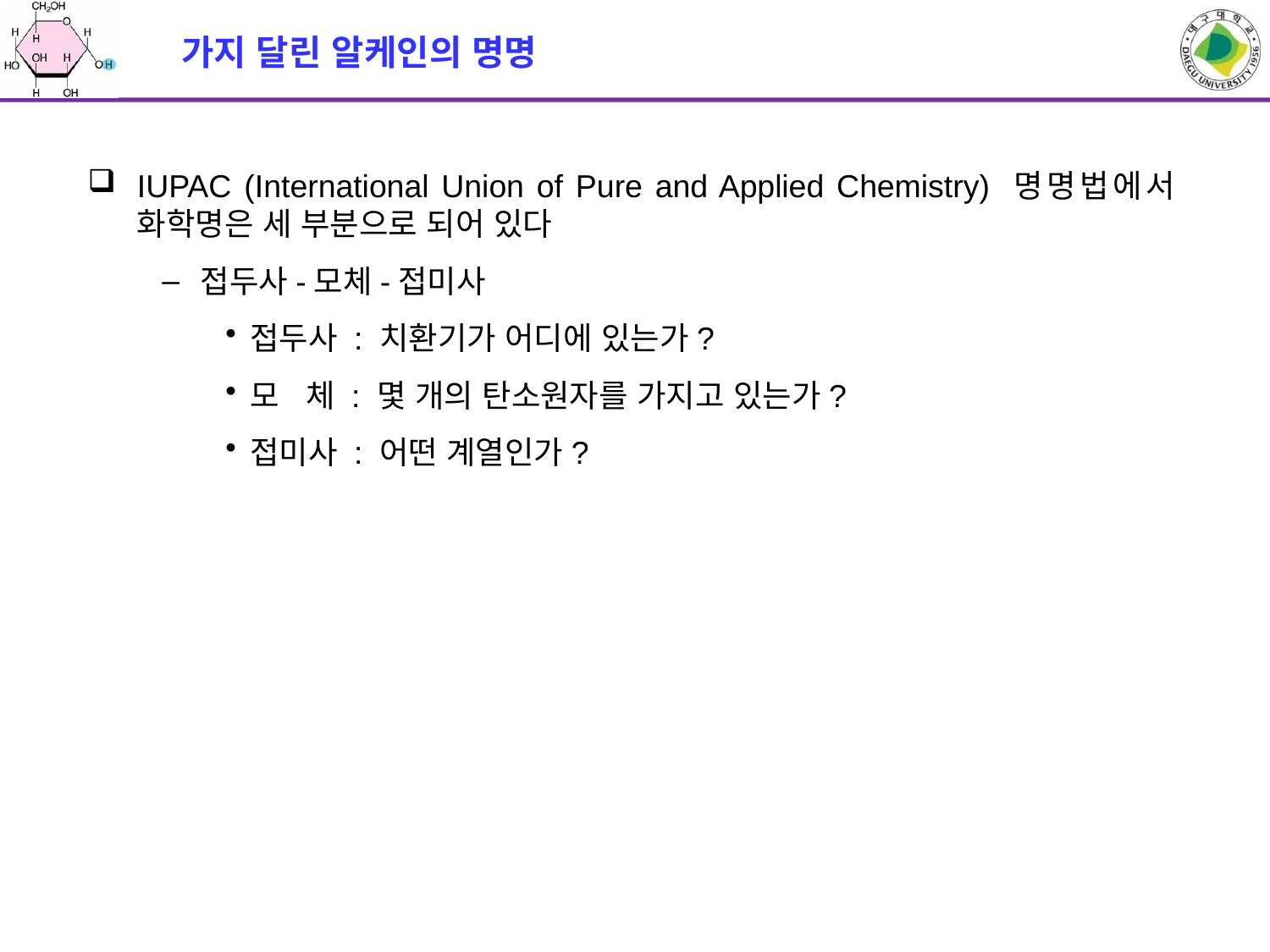

# 가지 달린 알케인의 명명
IUPAC (International Union of Pure and Applied Chemistry) 명명법에서  화학명은 세 부분으로 되어 있다
접두사-모체-접미사
접두사 : 치환기가 어디에 있는가?
모   체 : 몇 개의 탄소원자를 가지고 있는가?
접미사 : 어떤 계열인가?